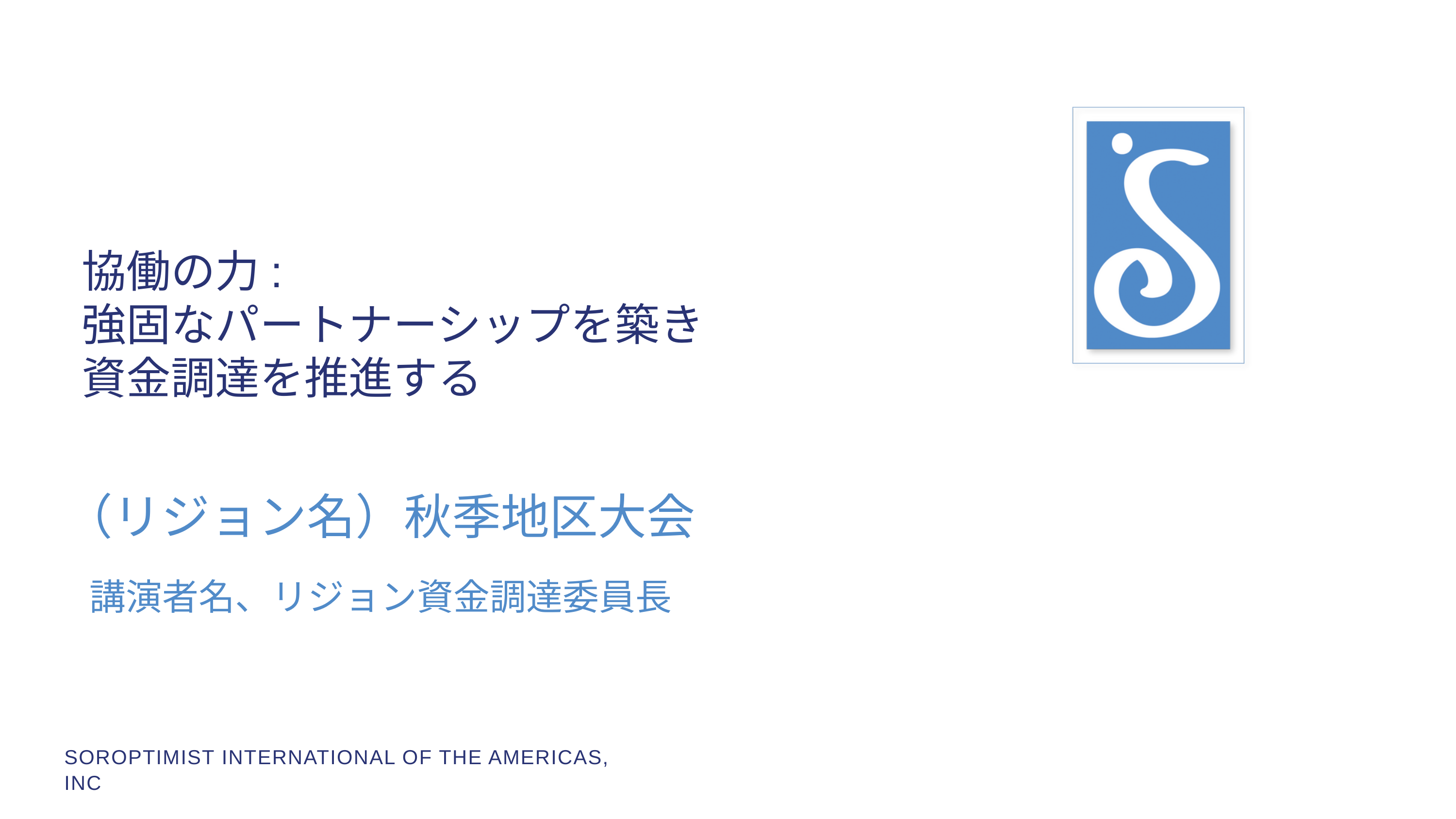

協働の力:
強固なパートナーシップを築き
資金調達を推進する

（リジョン名）秋季地区大会
講演者名、リジョン資金調達委員長
SOROPTIMIST INTERNATIONAL OF THE AMERICAS, INC